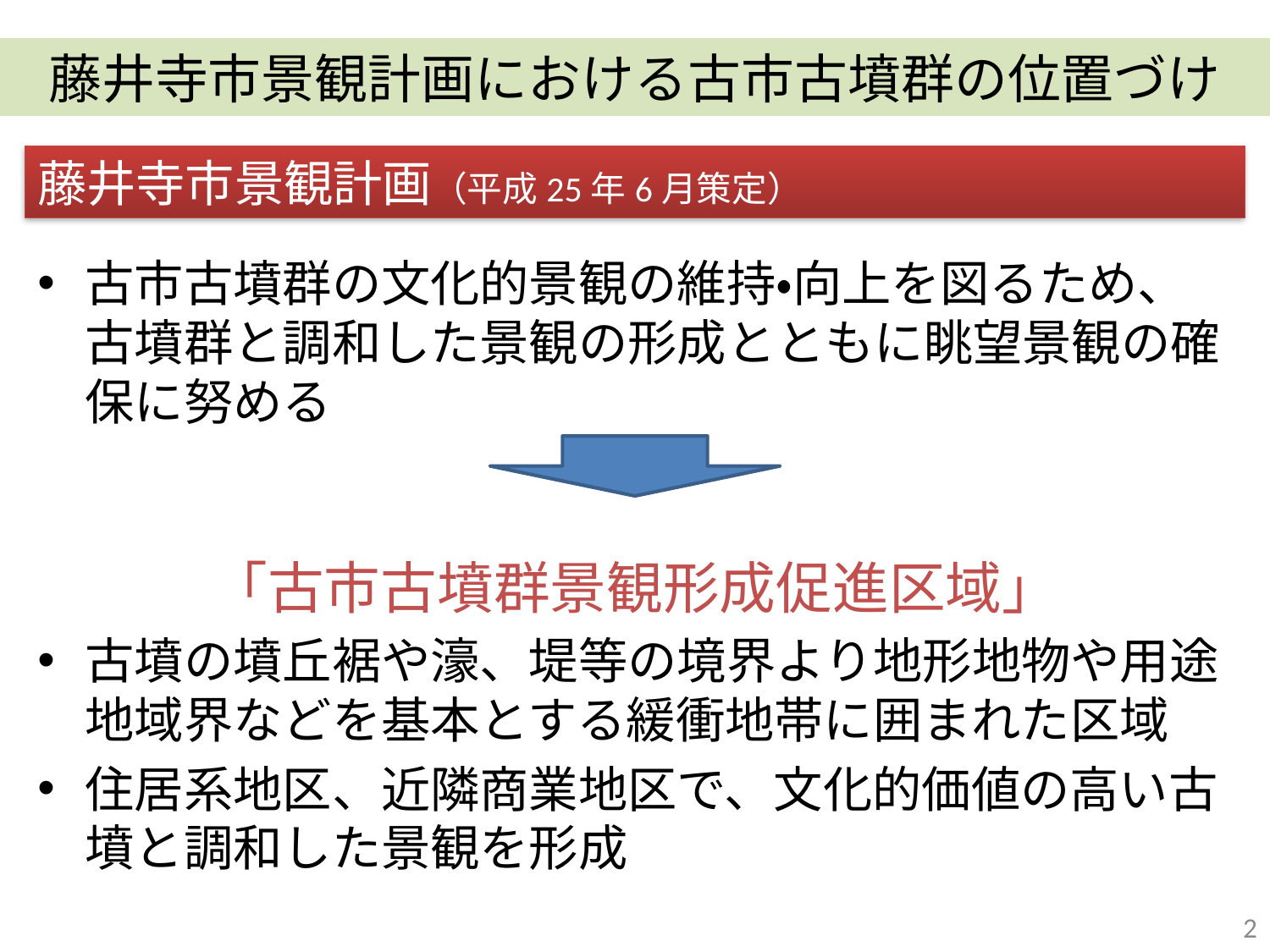

# 藤井寺市景観計画における古市古墳群の位置づけ
藤井寺市景観計画（平成25年6月策定）
古市古墳群の文化的景観の維持・向上を図るため、古墳群と調和した景観の形成とともに眺望景観の確保に努める

「古市古墳群景観形成促進区域」
古墳の墳丘裾や濠、堤等の境界より地形地物や用途地域界などを基本とする緩衝地帯に囲まれた区域
住居系地区、近隣商業地区で、文化的価値の高い古墳と調和した景観を形成
2